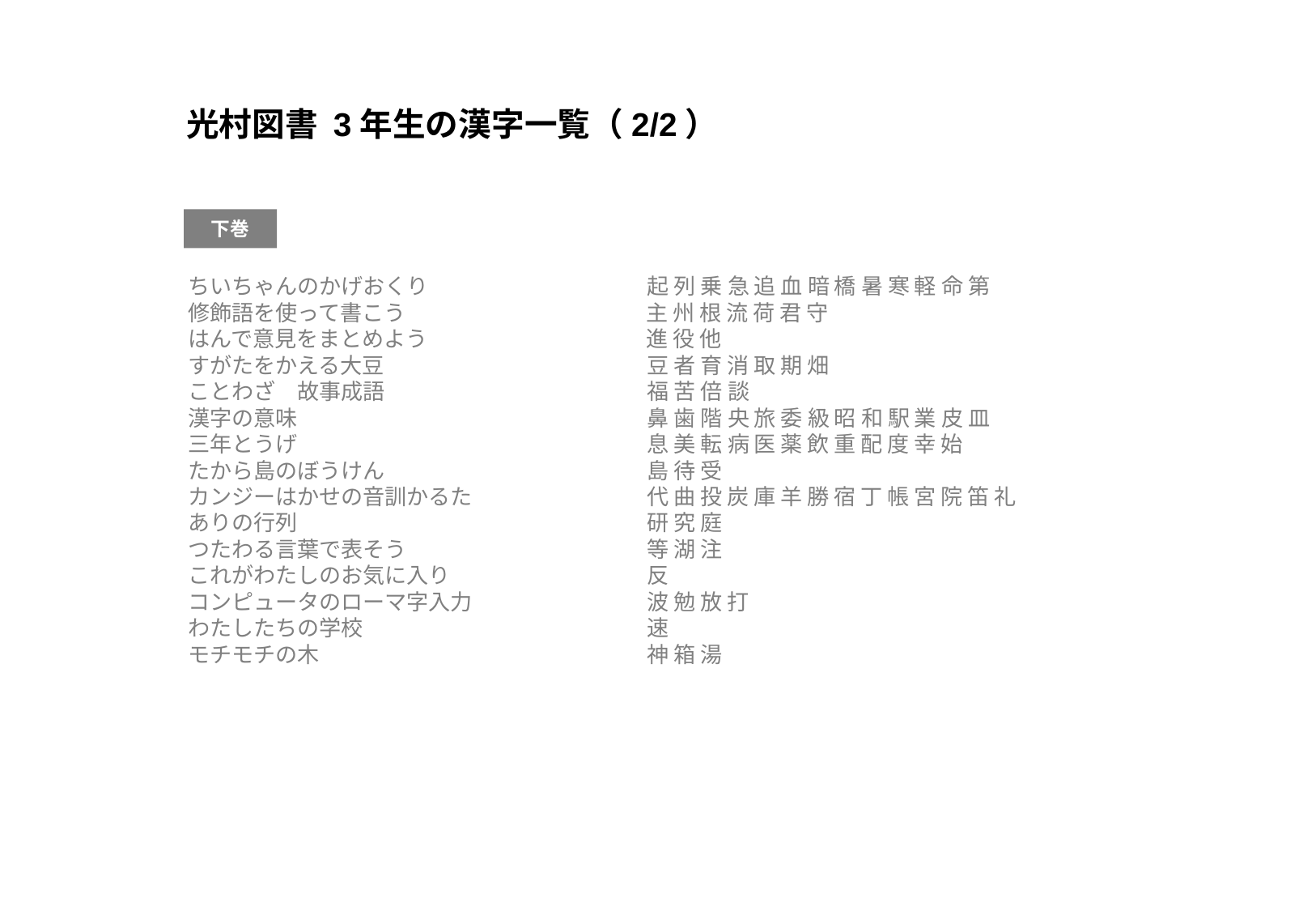

光村図書 3年生の漢字一覧（2/2）
下巻
ちいちゃんのかげおくり　　　　　　　　　　起 列 乗 急 追 血 暗 橋 暑 寒 軽 命 第
修飾語を使って書こう　　　　　　　　　　　主 州 根 流 荷 君 守
はんで意見をまとめよう　　　　　　　　　　進 役 他
すがたをかえる大豆　　　　　　　　　　　　豆 者 育 消 取 期 畑
ことわざ　故事成語　　　　　　　　　　　　福 苦 倍 談
漢字の意味　　　　　　　　　　　　　　　　鼻 歯 階 央 旅 委 級 昭 和 駅 業 皮 皿
三年とうげ　　　　　　　　　　　　　　　　息 美 転 病 医 薬 飲 重 配 度 幸 始
たから島のぼうけん　　　　　　　　　　　　島 待 受
カンジーはかせの音訓かるた　　　　　　　　代 曲 投 炭 庫 羊 勝 宿 丁 帳 宮 院 笛 礼
ありの行列　　　　　　　　　　　　　　　　研 究 庭
つたわる言葉で表そう　　　　　　　　　　　等 湖 注
これがわたしのお気に入り　　　　　　　　　反
コンピュータのローマ字入力　　　　　　　　波 勉 放 打
わたしたちの学校　　　　　　　　　　　　　速
モチモチの木　　　　　　　　　　　　　　　神 箱 湯